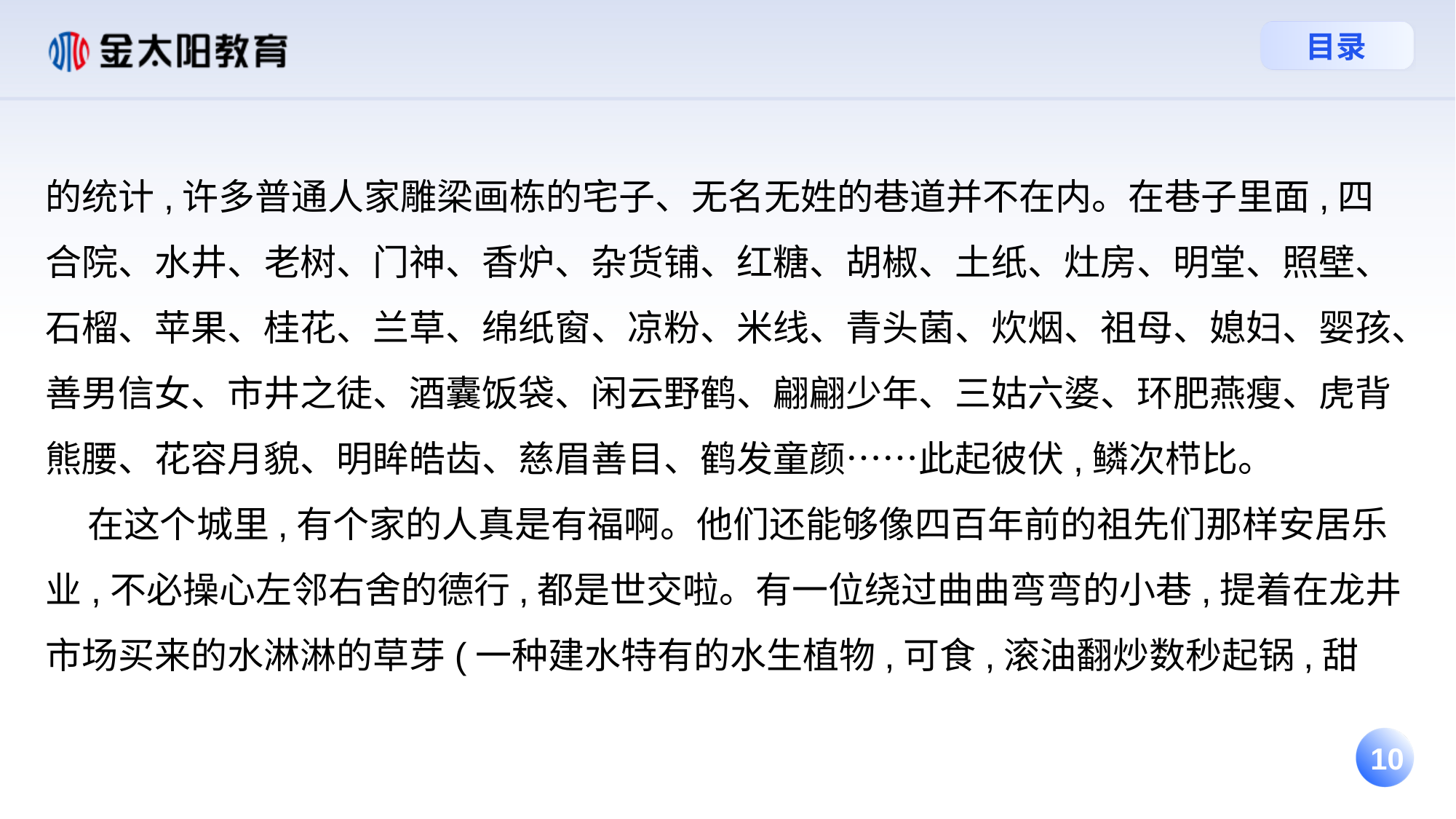

的统计,许多普通人家雕梁画栋的宅子、无名无姓的巷道并不在内。在巷子里面,四合院、水井、老树、门神、香炉、杂货铺、红糖、胡椒、土纸、灶房、明堂、照壁、石榴、苹果、桂花、兰草、绵纸窗、凉粉、米线、青头菌、炊烟、祖母、媳妇、婴孩、善男信女、市井之徒、酒囊饭袋、闲云野鹤、翩翩少年、三姑六婆、环肥燕瘦、虎背熊腰、花容月貌、明眸皓齿、慈眉善目、鹤发童颜……此起彼伏,鳞次栉比。
    在这个城里,有个家的人真是有福啊。他们还能够像四百年前的祖先们那样安居乐业,不必操心左邻右舍的德行,都是世交啦。有一位绕过曲曲弯弯的小巷,提着在龙井市场买来的水淋淋的草芽(一种建水特有的水生植物,可食,滚油翻炒数秒起锅,甜